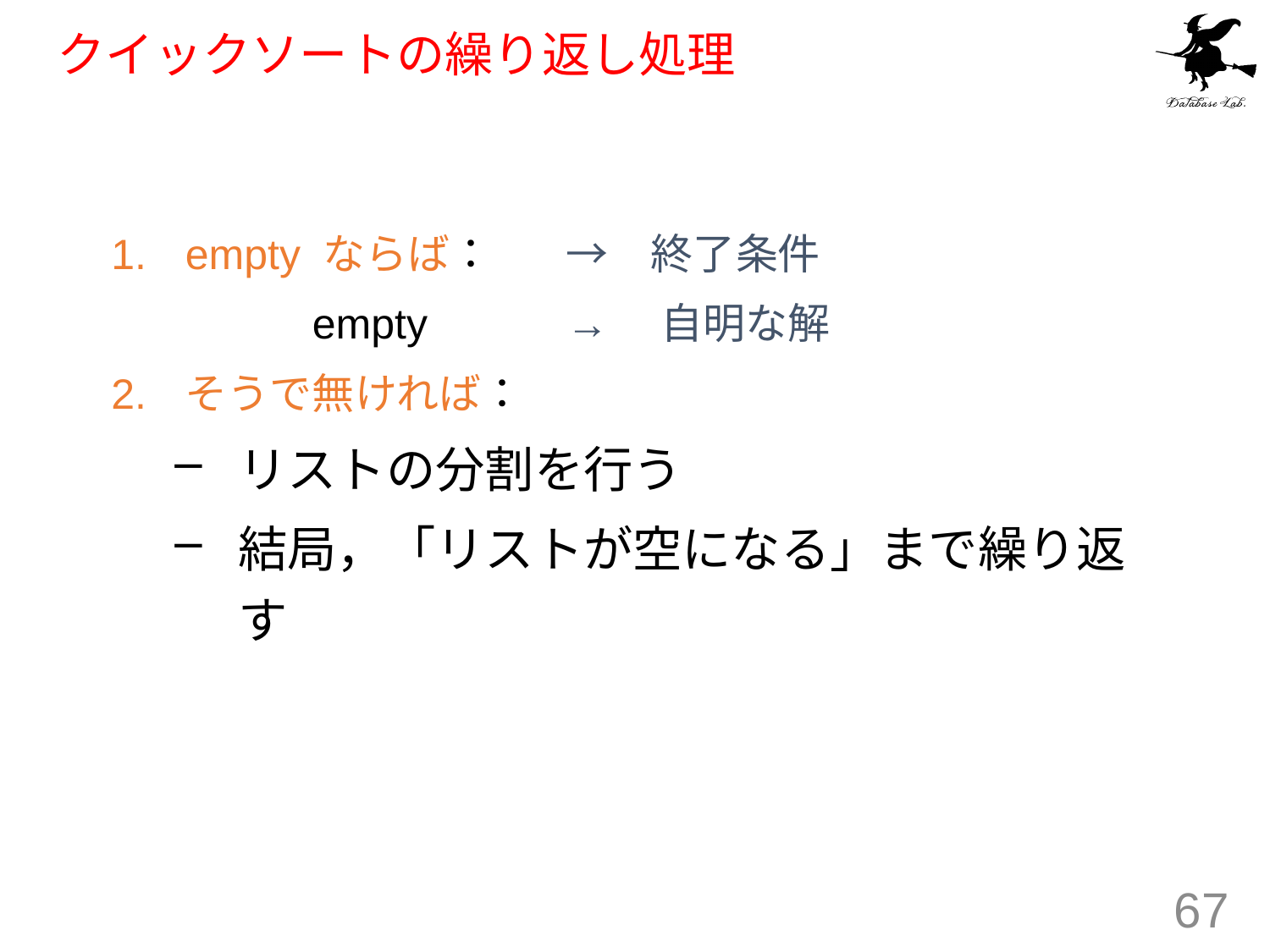

# クイックソートの繰り返し処理
empty ならば：　	→　終了条件
		empty		→　自明な解
そうで無ければ：
リストの分割を行う
結局，「リストが空になる」まで繰り返す
67